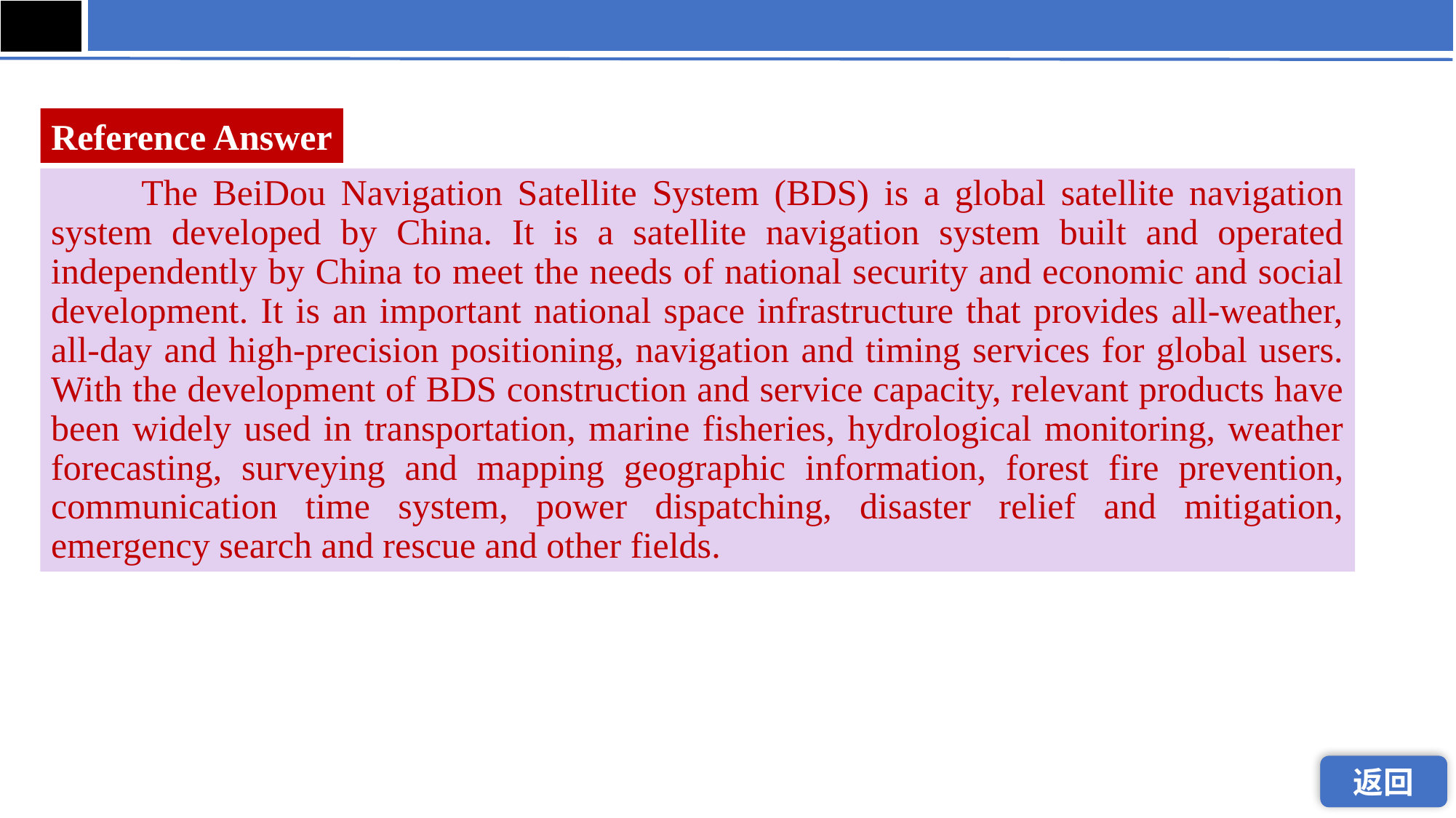

Reference Answer
      The BeiDou Navigation Satellite System (BDS) is a global satellite navigation system developed by China. It is a satellite navigation system built and operated independently by China to meet the needs of national security and economic and social development. It is an important national space infrastructure that provides all-weather, all-day and high-precision positioning, navigation and timing services for global users. With the development of BDS construction and service capacity, relevant products have been widely used in transportation, marine fisheries, hydrological monitoring, weather forecasting, surveying and mapping geographic information, forest fire prevention, communication time system, power dispatching, disaster relief and mitigation, emergency search and rescue and other fields.
返回